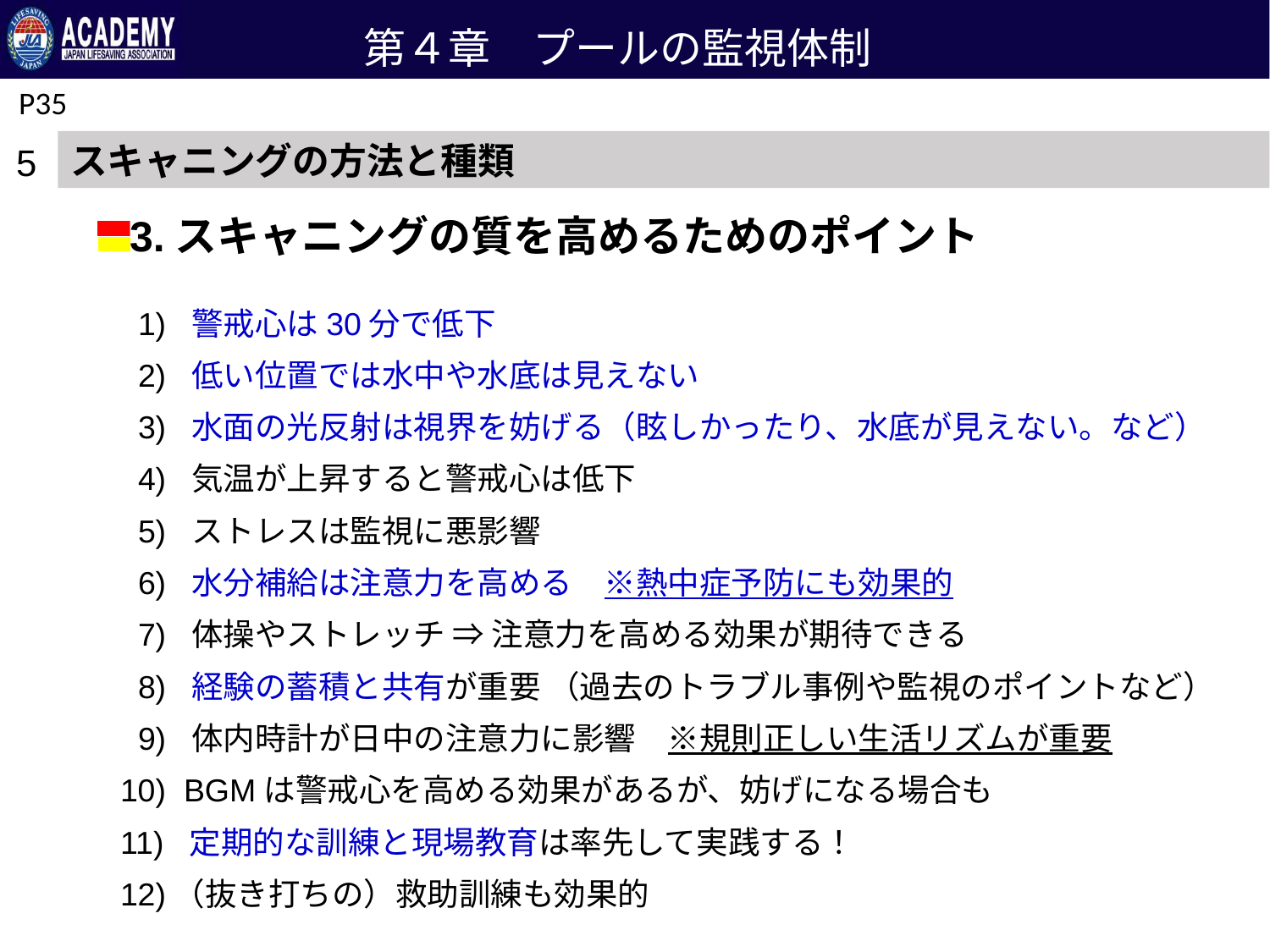

第４章　プールの監視体制
P35
スキャニングの方法と種類
5
3.スキャニングの質を高めるためのポイント
  1)  警戒心は30分で低下
  2)  低い位置では水中や水底は見えない
  3)  水面の光反射は視界を妨げる（眩しかったり、水底が見えない。など）
  4)  気温が上昇すると警戒心は低下
  5)  ストレスは監視に悪影響
  6)  水分補給は注意力を高める　※熱中症予防にも効果的
  7)  体操やストレッチ ⇒ 注意力を高める効果が期待できる
  8)  経験の蓄積と共有が重要 （過去のトラブル事例や監視のポイントなど）
  9)  体内時計が日中の注意力に影響　※規則正しい生活リズムが重要
10)  BGMは警戒心を高める効果があるが、妨げになる場合も
11)  定期的な訓練と現場教育は率先して実践する！
12)（抜き打ちの）救助訓練も効果的